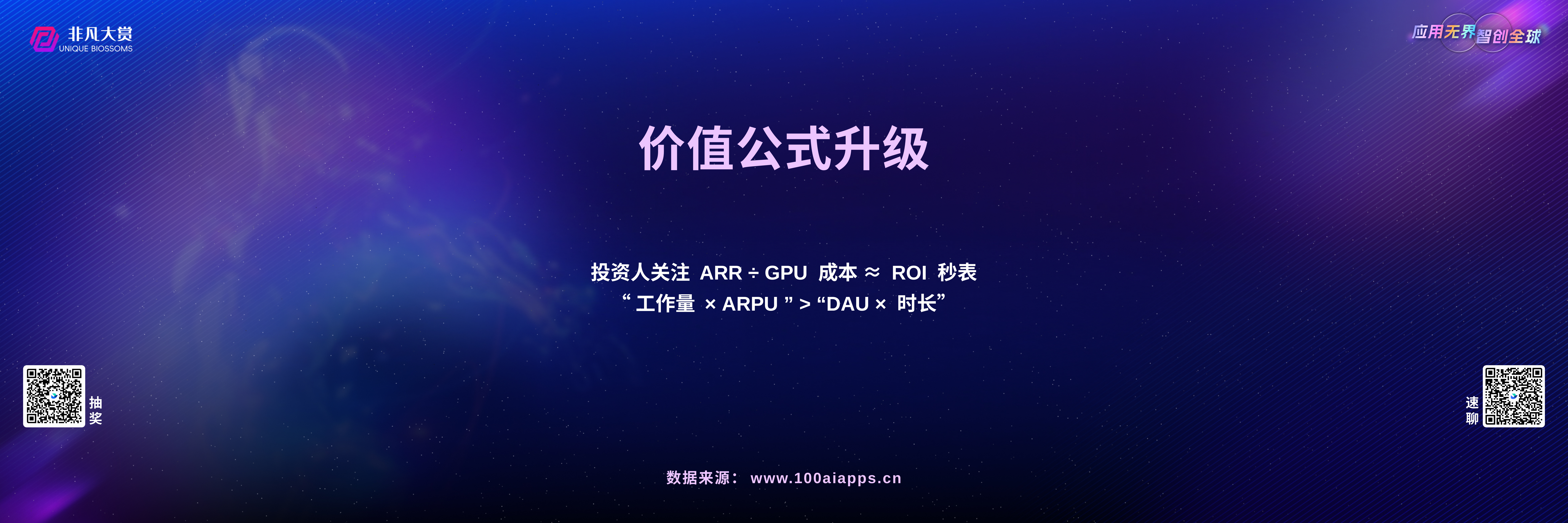

价值公式升级
投资人关注 ARR ÷ GPU 成本 ≈ ROI 秒表
“工作量 × ARPU ” > “DAU × 时长”
数据来源：www.100aiapps.cn